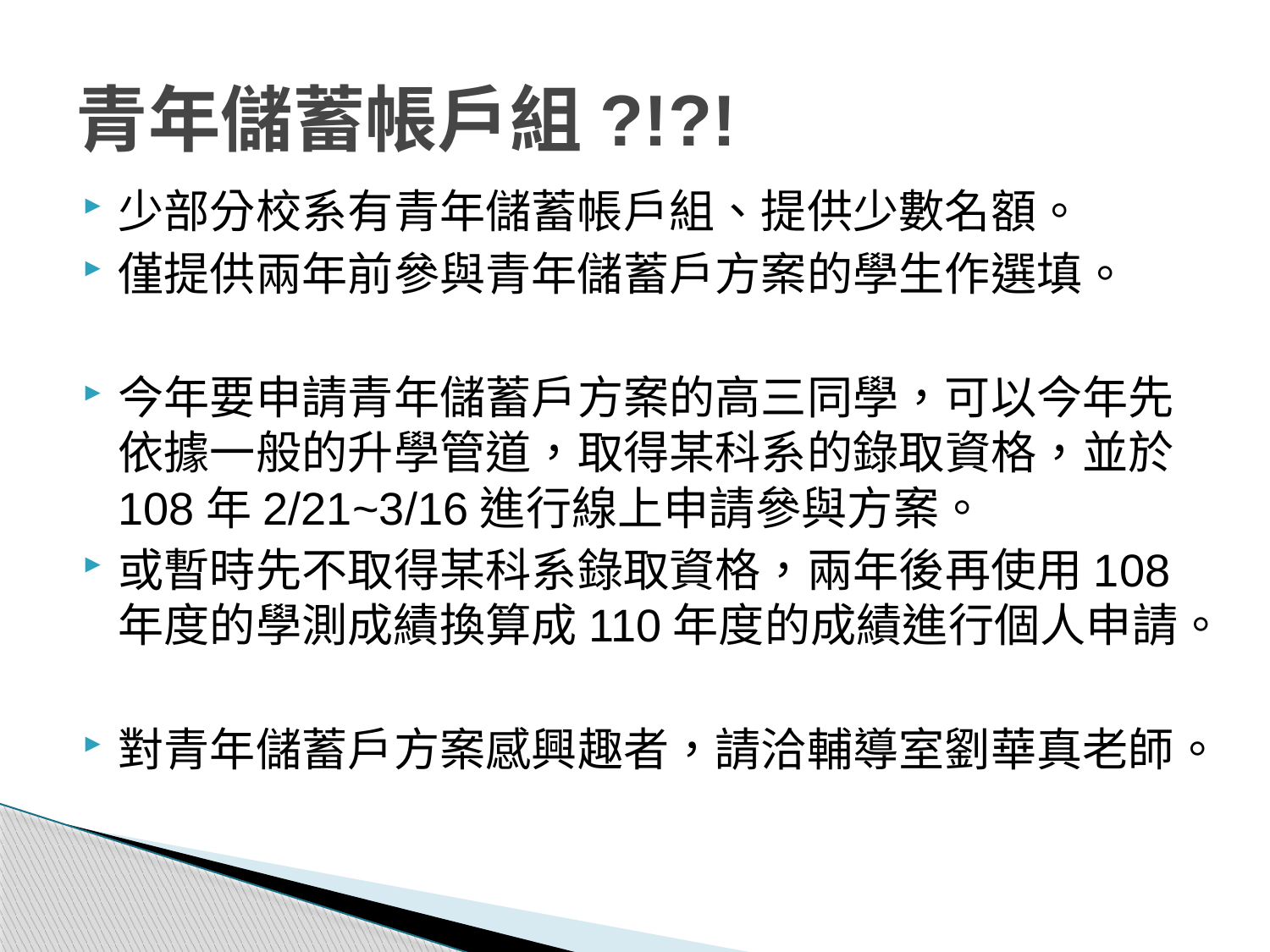

# 青年儲蓄帳戶組?!?!
少部分校系有青年儲蓄帳戶組、提供少數名額。
僅提供兩年前參與青年儲蓄戶方案的學生作選填。

今年要申請青年儲蓄戶方案的高三同學，可以今年先依據一般的升學管道，取得某科系的錄取資格，並於108年2/21~3/16進行線上申請參與方案。
或暫時先不取得某科系錄取資格，兩年後再使用108年度的學測成績換算成110年度的成績進行個人申請。

對青年儲蓄戶方案感興趣者，請洽輔導室劉華真老師。